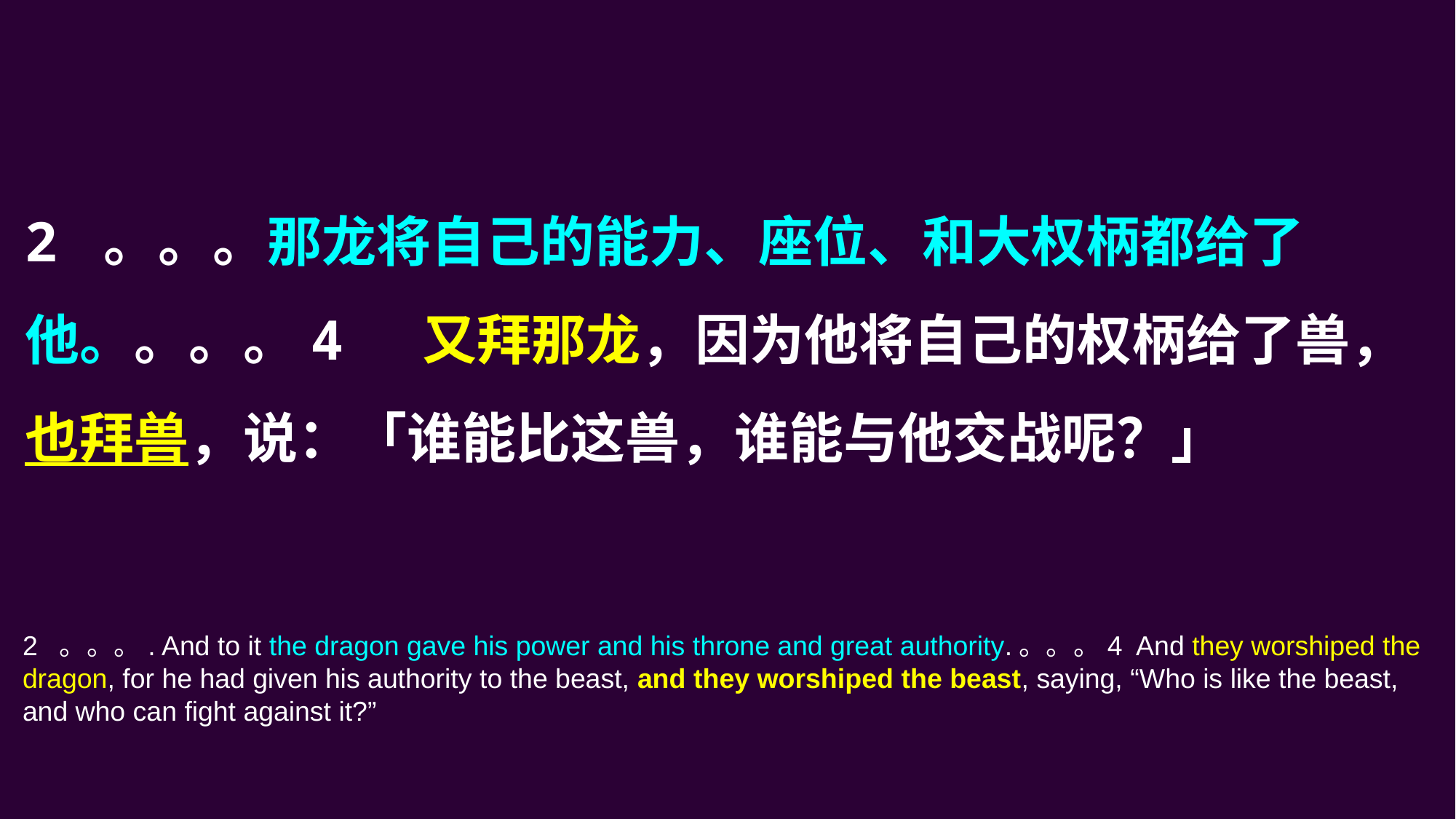

2 。。。那龙将自己的能力、座位、和大权柄都给了他。。。。4  又拜那龙，因为他将自己的权柄给了兽，也拜兽，说：「谁能比这兽，谁能与他交战呢？」

2  。。。. And to it the dragon gave his power and his throne and great authority.。。。4  And they worshiped the dragon, for he had given his authority to the beast, and they worshiped the beast, saying, “Who is like the beast, and who can fight against it?”